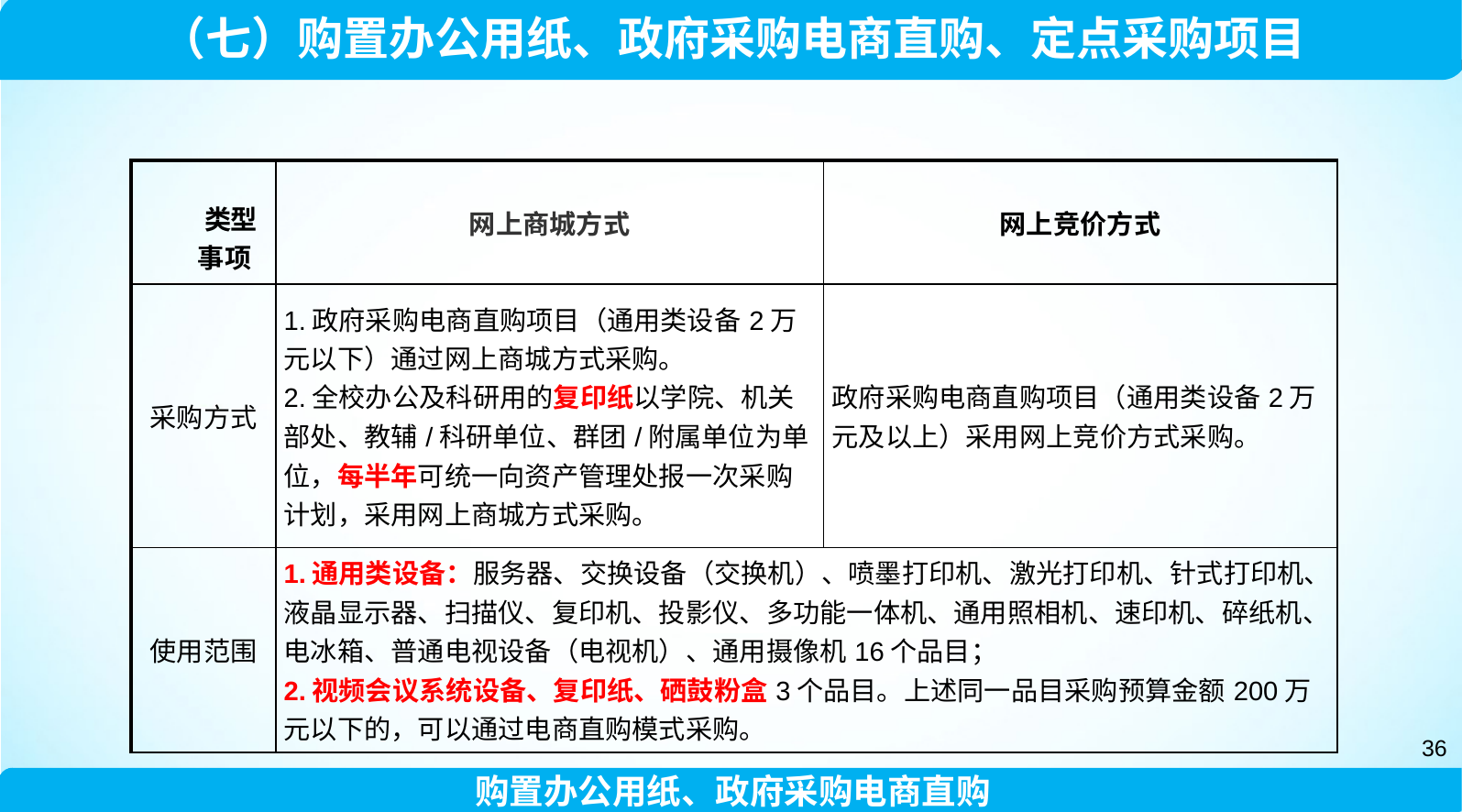

（七）购置办公用纸、政府采购电商直购、定点采购项目
| 类型 事项 | 网上商城方式 | 网上竞价方式 |
| --- | --- | --- |
| 采购方式 | 1.政府采购电商直购项目（通用类设备2万元以下）通过网上商城方式采购。 2.全校办公及科研用的复印纸以学院、机关部处、教辅/科研单位、群团/附属单位为单位，每半年可统一向资产管理处报一次采购计划，采用网上商城方式采购。 | 政府采购电商直购项目（通用类设备2万元及以上）采用网上竞价方式采购。 |
| 使用范围 | 1.通用类设备：服务器、交换设备（交换机）、喷墨打印机、激光打印机、针式打印机、液晶显示器、扫描仪、复印机、投影仪、多功能一体机、通用照相机、速印机、碎纸机、电冰箱、普通电视设备（电视机）、通用摄像机16个品目； 2.视频会议系统设备、复印纸、硒鼓粉盒3个品目。上述同一品目采购预算金额200万元以下的，可以通过电商直购模式采购。 |  |
36
购置办公用纸、政府采购电商直购